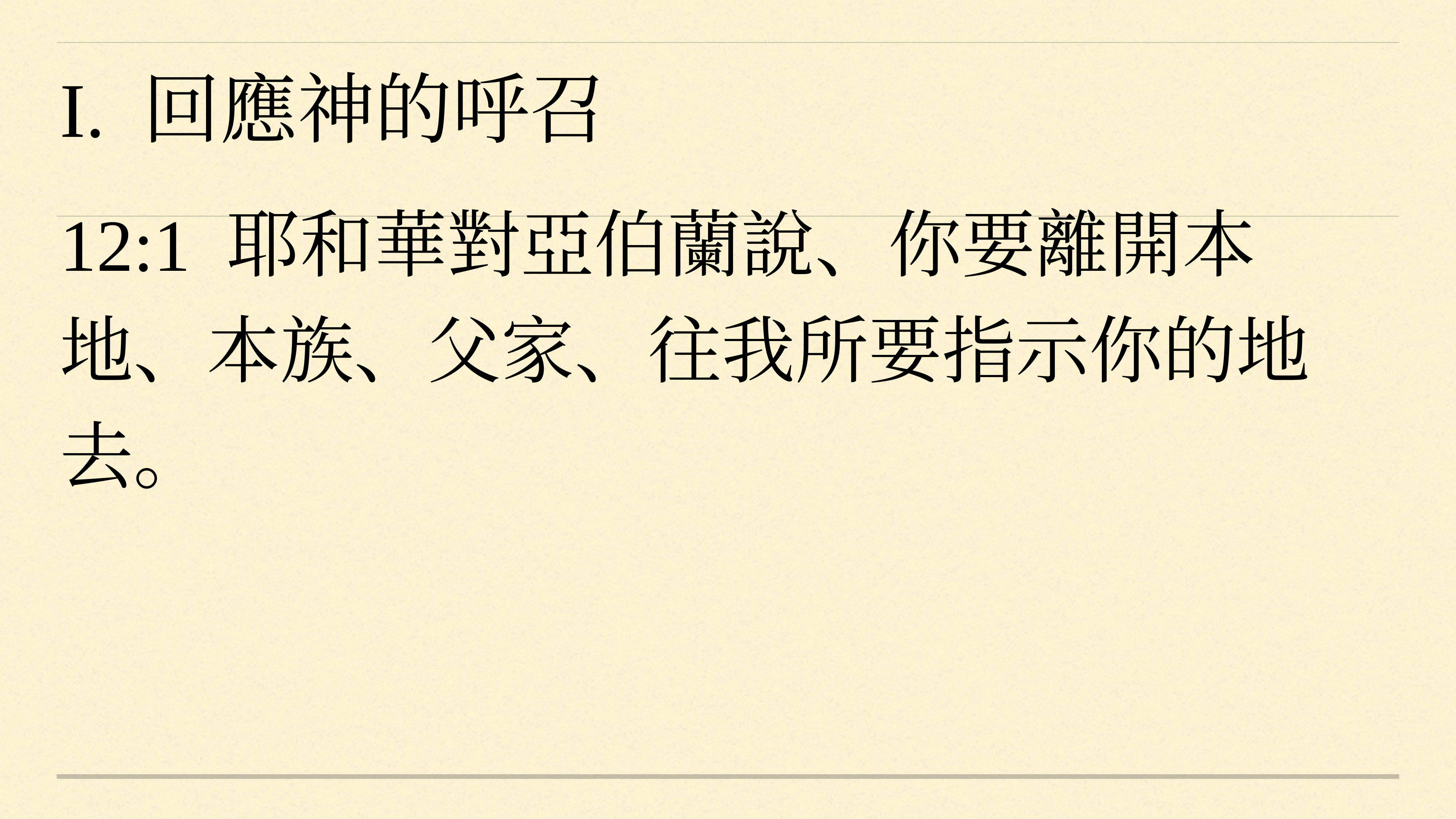

I. 回應神的呼召

12:1 耶和華對亞伯蘭說、你要離開本地、本族、父家、往我所要指示你的地去。
#